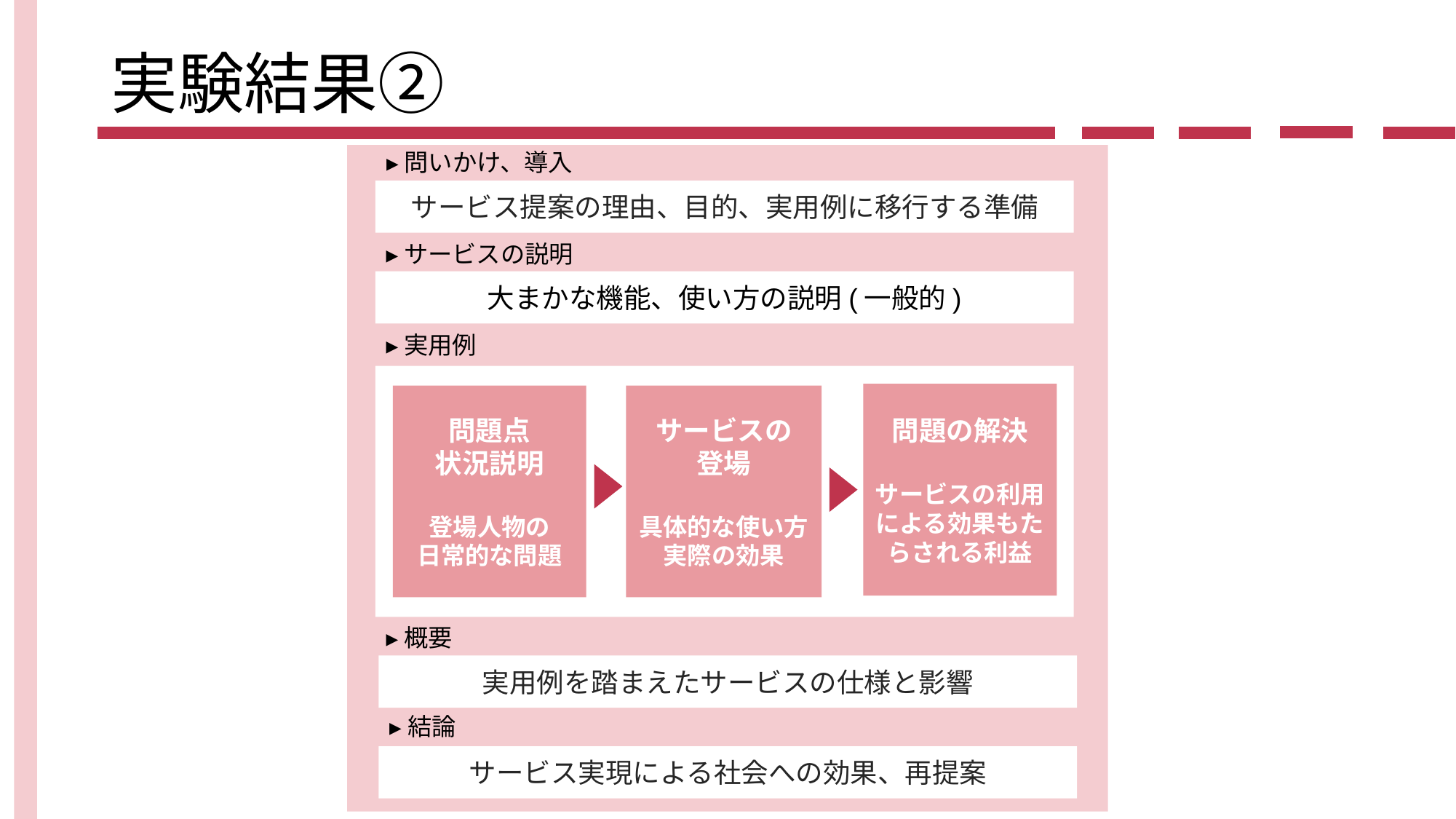

# 実験結果②
▸問いかけ、導入

サービス提案の理由、目的、実用例に移行する準備
▸サービスの説明
大まかな機能、使い方の説明(一般的)
▸実用例

問題の解決

サービスの利用による効果もたらされる利益
問題点
状況説明

登場人物の
日常的な問題
サービスの
登場

具体的な使い方
実際の効果

▸概要
実用例を踏まえたサービスの仕様と影響
▸結論
サービス実現による社会への効果、再提案